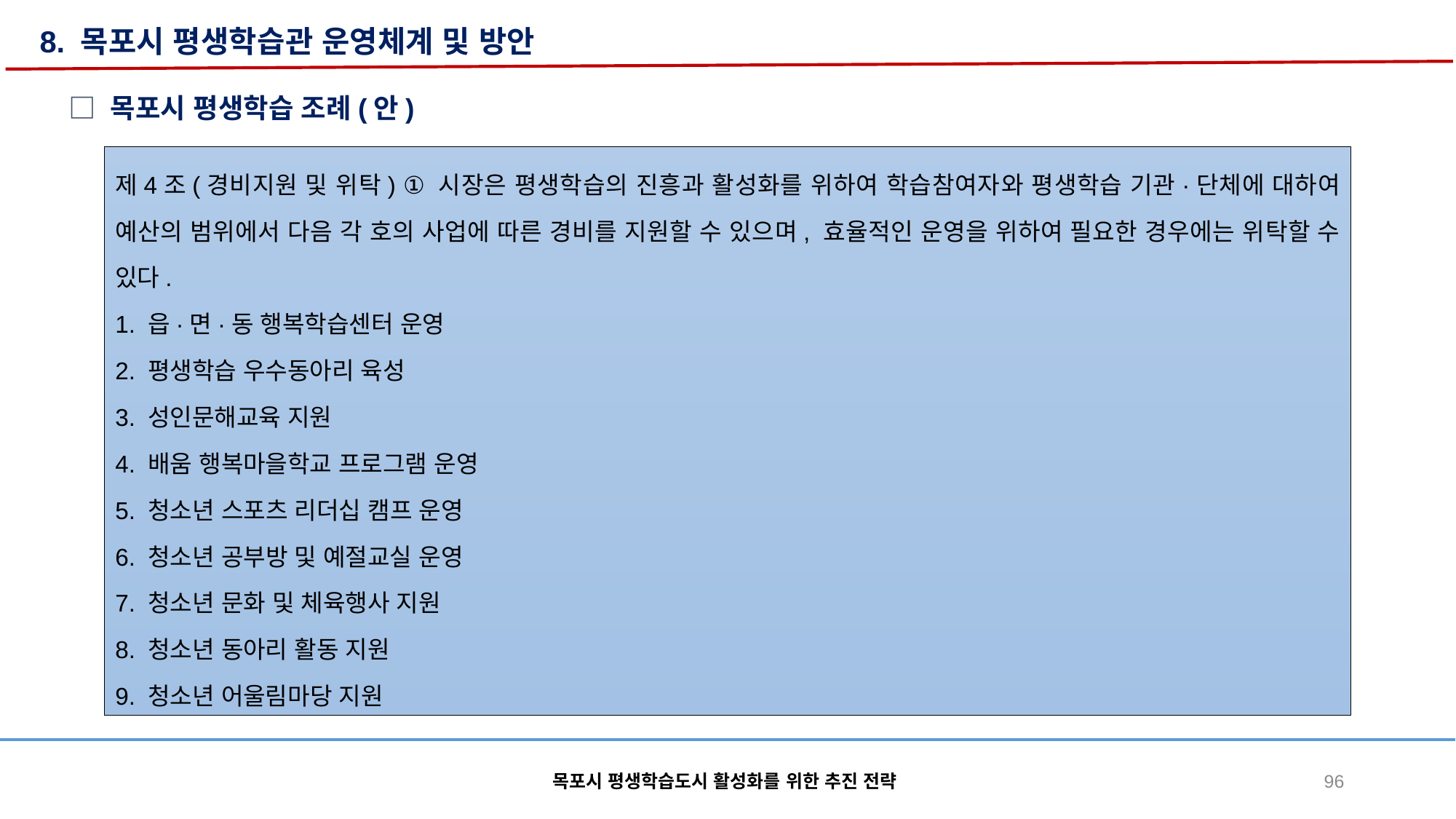

8. 목포시 평생학습관 운영체계 및 방안
□ 목포시 평생학습 조례(안)
제4조(경비지원 및 위탁) ① 시장은 평생학습의 진흥과 활성화를 위하여 학습참여자와 평생학습 기관·단체에 대하여 예산의 범위에서 다음 각 호의 사업에 따른 경비를 지원할 수 있으며, 효율적인 운영을 위하여 필요한 경우에는 위탁할 수 있다.
1. 읍·면·동 행복학습센터 운영
2. 평생학습 우수동아리 육성
3. 성인문해교육 지원
4. 배움 행복마을학교 프로그램 운영
5. 청소년 스포츠 리더십 캠프 운영
6. 청소년 공부방 및 예절교실 운영
7. 청소년 문화 및 체육행사 지원
8. 청소년 동아리 활동 지원
9. 청소년 어울림마당 지원
목포시 평생학습도시 활성화를 위한 추진 전략
96